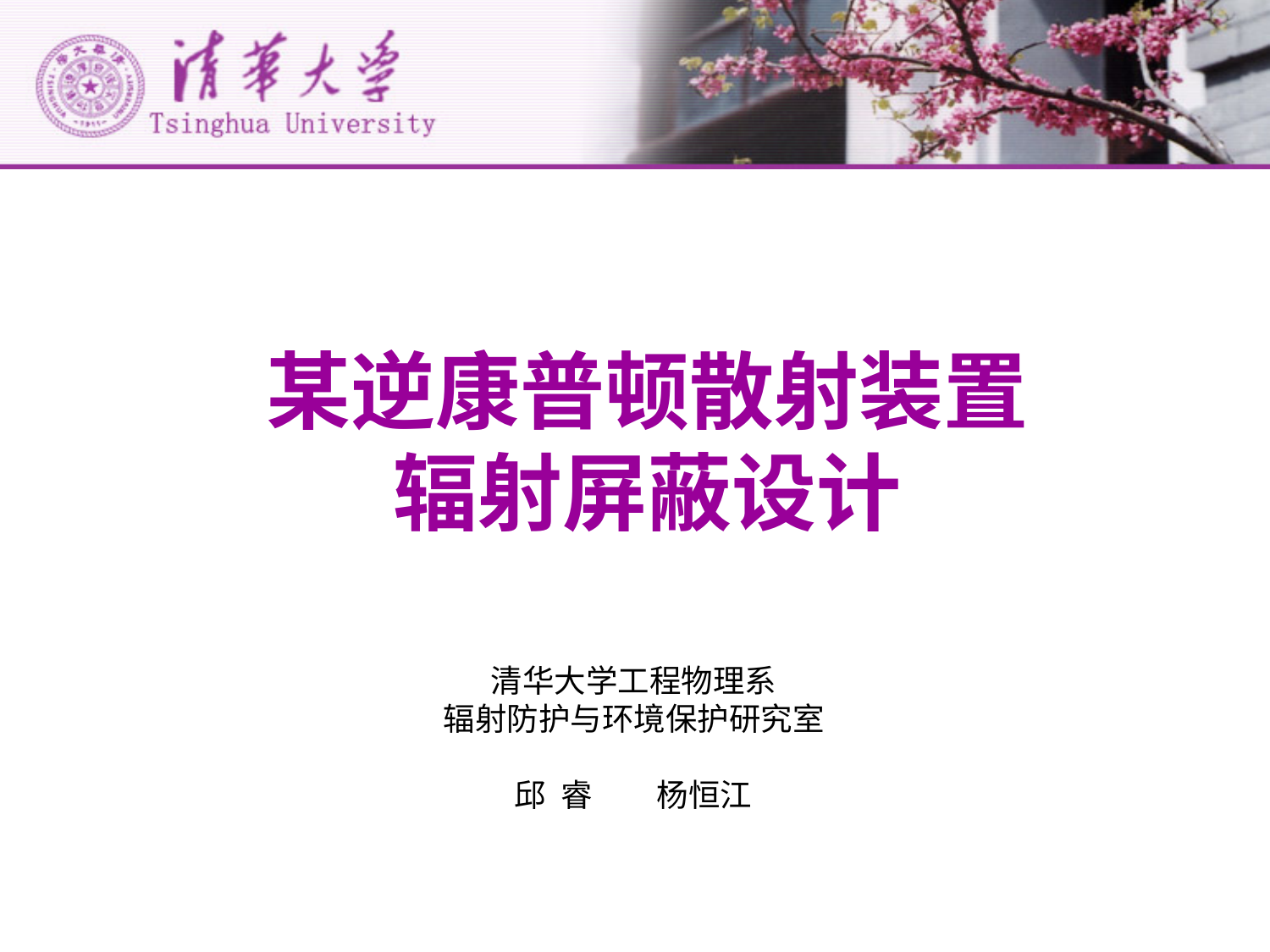

某逆康普顿散射装置
辐射屏蔽设计

清华大学工程物理系
辐射防护与环境保护研究室

邱  睿         杨恒江